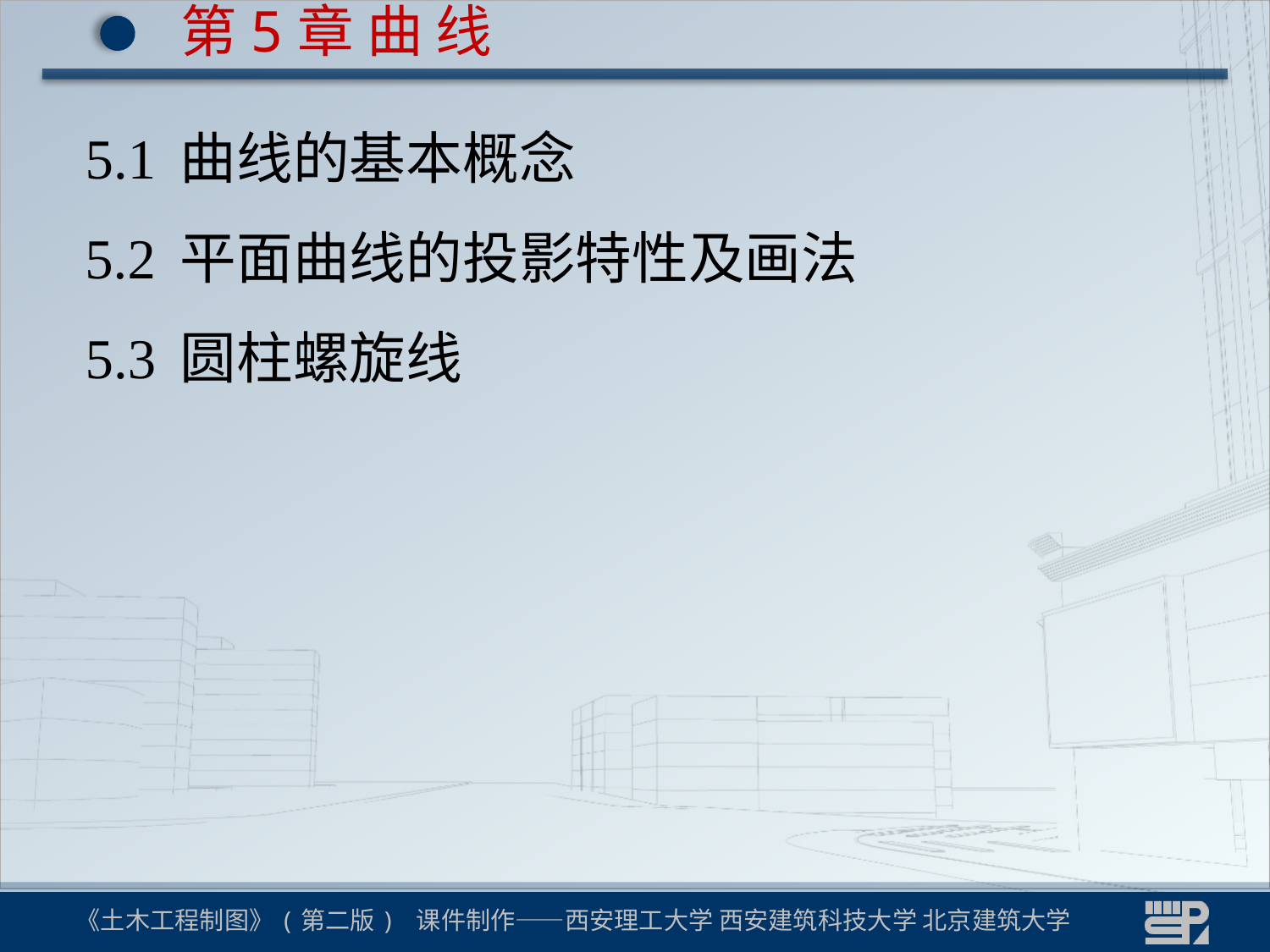

第5章 曲 线

5.1
曲线的基本概念
平面曲线的投影特性及画法
5.2
5.3
圆柱螺旋线